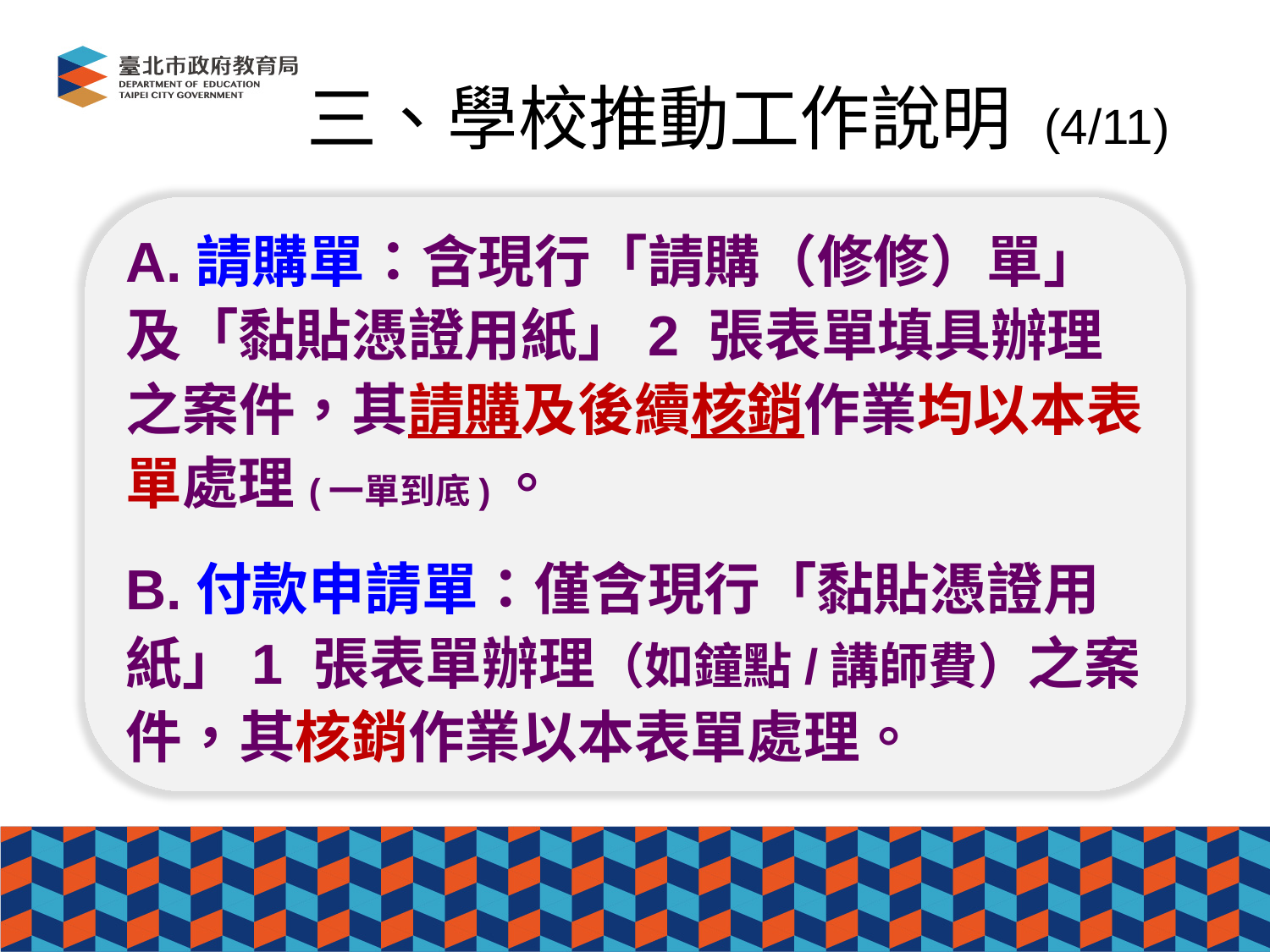

# 三、學校推動工作說明 (4/11)
A.請購單：含現行「請購（修修）單」及「黏貼憑證用紙」2 張表單填具辦理之案件，其請購及後續核銷作業均以本表單處理(一單到底)。
B.付款申請單：僅含現行「黏貼憑證用紙」1 張表單辦理（如鐘點/講師費）之案件，其核銷作業以本表單處理。